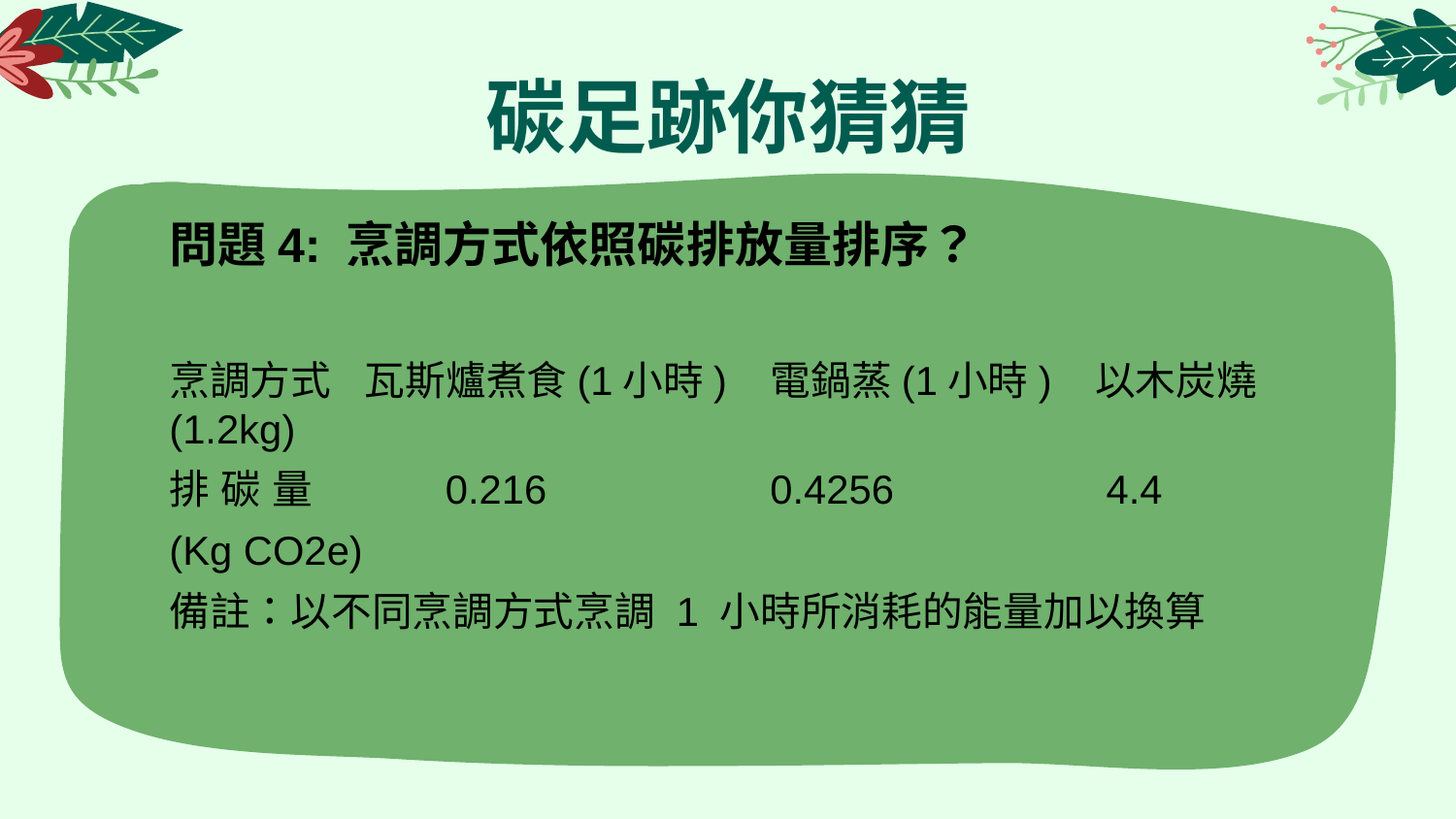

# 碳足跡你猜猜
問題4: 烹調方式依照碳排放量排序？

烹調方式   瓦斯爐煮食(1小時)   電鍋蒸(1小時)   以木炭燒(1.2kg)
排 碳 量           0.216                    0.4256                   4.4
(Kg CO2e)
備註：以不同烹調方式烹調 1 小時所消耗的能量加以換算